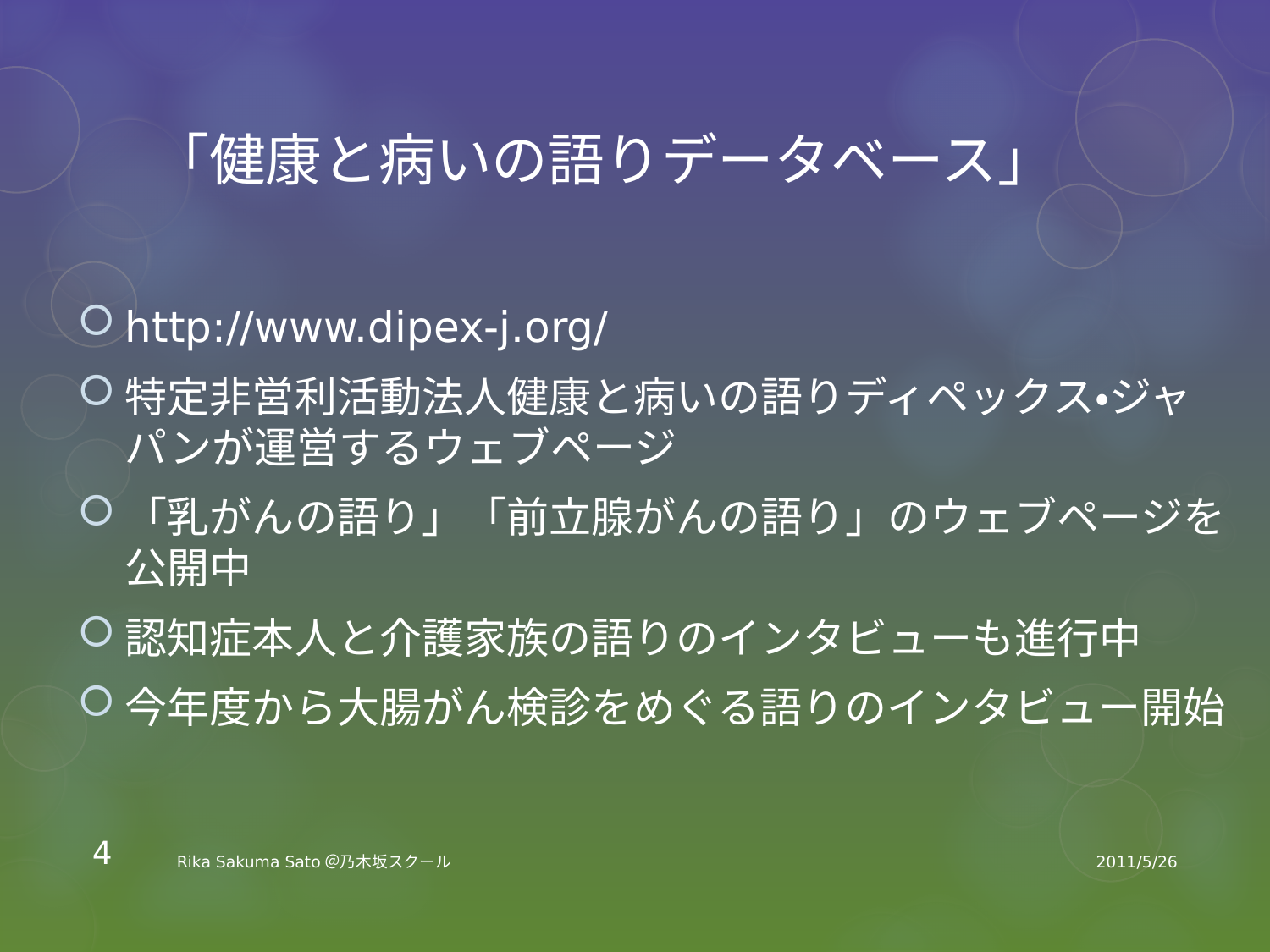

# 「健康と病いの語りデータベース」
http://www.dipex-j.org/
特定非営利活動法人健康と病いの語りディペックス・ジャパンが運営するウェブページ
「乳がんの語り」「前立腺がんの語り」のウェブページを公開中
認知症本人と介護家族の語りのインタビューも進行中
今年度から大腸がん検診をめぐる語りのインタビュー開始
4
Rika Sakuma Sato＠乃木坂スクール
2011/5/26